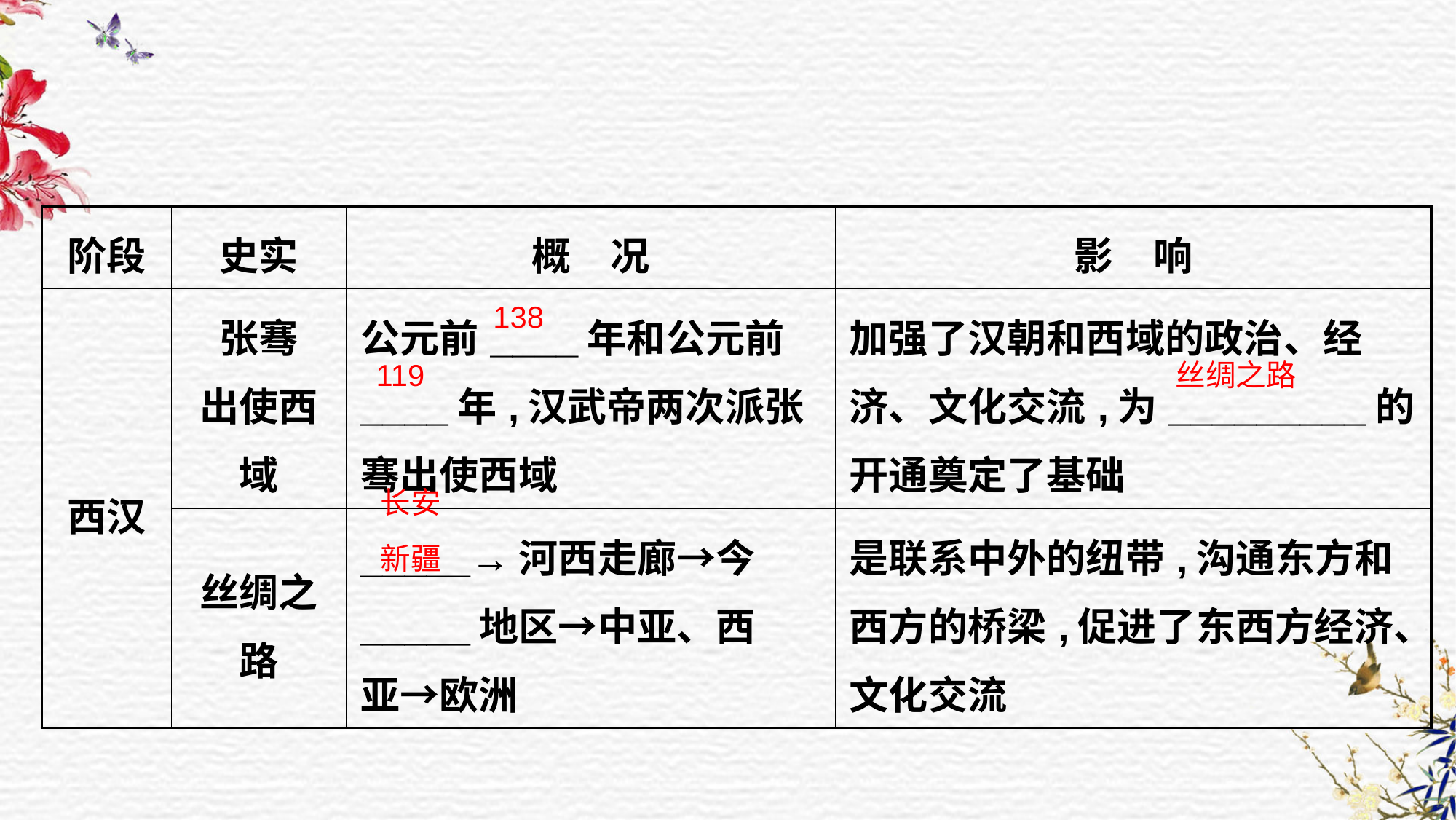

| 阶段 | 史实 | 概　况 | 影　响 |
| --- | --- | --- | --- |
| 西汉 | 张骞 出使西域 | 公元前\_\_\_\_年和公元前 \_\_\_\_年,汉武帝两次派张 骞出使西域 | 加强了汉朝和西域的政治、经 济、文化交流,为\_\_\_\_\_\_\_\_\_的 开通奠定了基础 |
|  | 丝绸之路 | \_\_\_\_\_→河西走廊→今 \_\_\_\_\_地区→中亚、西 亚→欧洲 | 是联系中外的纽带,沟通东方和西方的桥梁,促进了东西方经济、文化交流 |
138
119
丝绸之路
长安
新疆